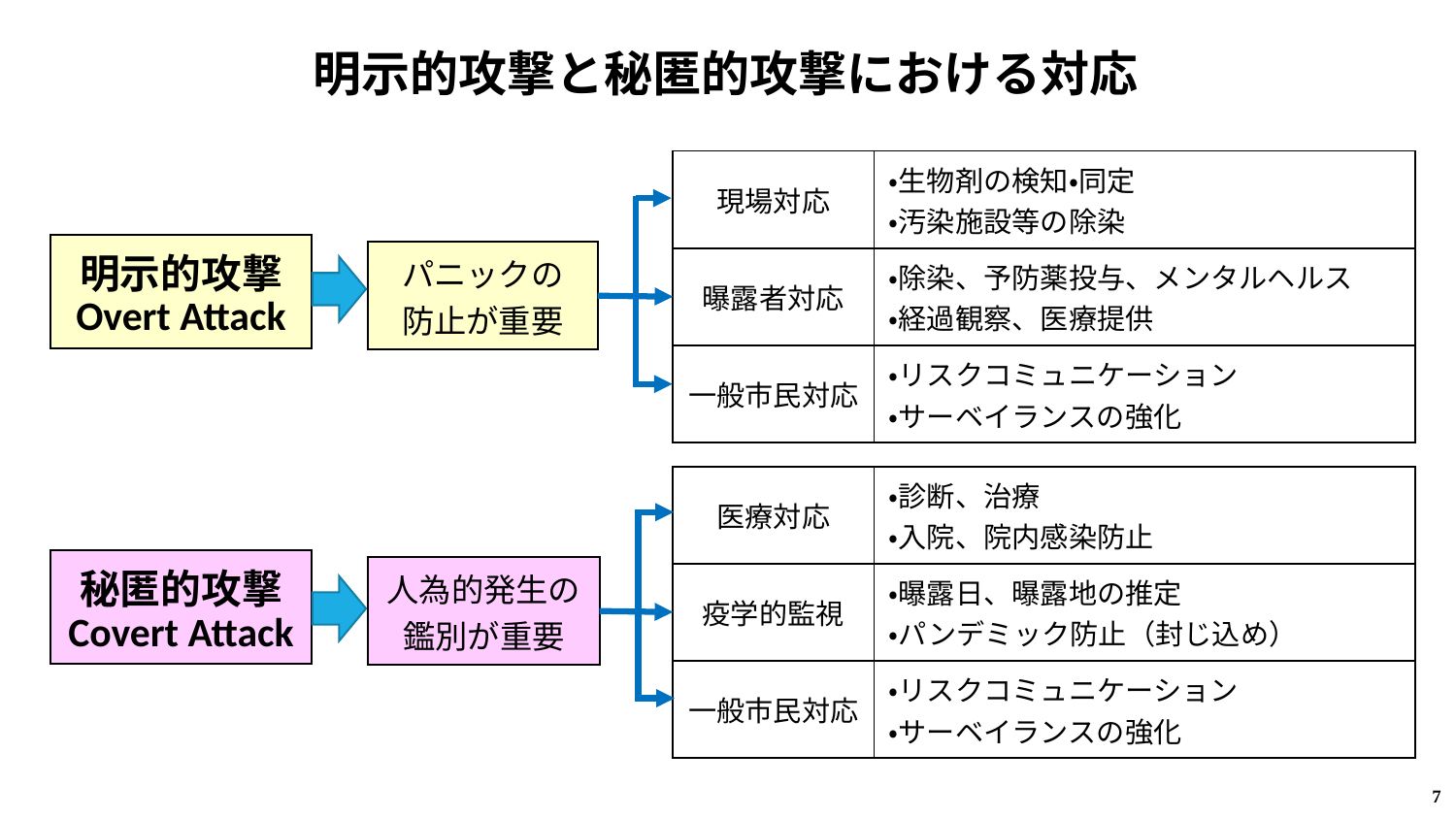

# 明示的攻撃と秘匿的攻撃における対応
| 現場対応 | ・生物剤の検知・同定 ・汚染施設等の除染 |
| --- | --- |
| 曝露者対応 | ・除染、予防薬投与、メンタルヘルス ・経過観察、医療提供 |
| 一般市民対応 | ・リスクコミュニケーション ・サーベイランスの強化 |
| 明示的攻撃 Overt Attack |
| --- |
| パニックの 防止が重要 |
| --- |

| 医療対応 | ・診断、治療 ・入院、院内感染防止 |
| --- | --- |
| 疫学的監視 | ・曝露日、曝露地の推定 ・パンデミック防止（封じ込め） |
| 一般市民対応 | ・リスクコミュニケーション ・サーベイランスの強化 |
| 秘匿的攻撃 Covert Attack |
| --- |
| 人為的発生の 鑑別が重要 |
| --- |

7